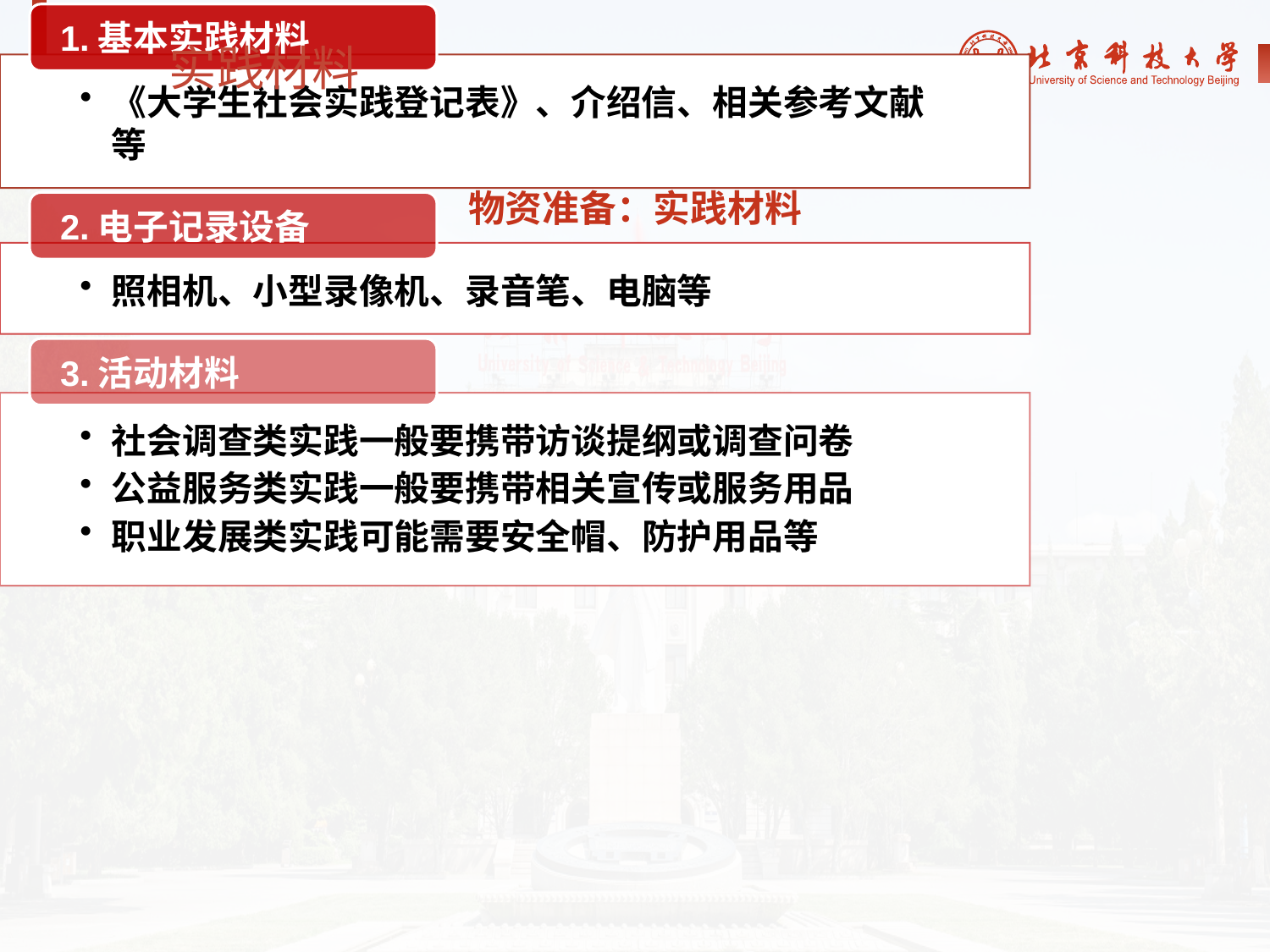

实践材料
物资准备：实践材料
《大学生社会实践登记表》、介绍信、相关参考文献等
1.基本实践材料
照相机、小型录像机、录音笔、电脑等
2.电子记录设备
社会调查类实践一般要携带访谈提纲或调查问卷
公益服务类实践一般要携带相关宣传或服务用品
职业发展类实践可能需要安全帽、防护用品等
3.活动材料